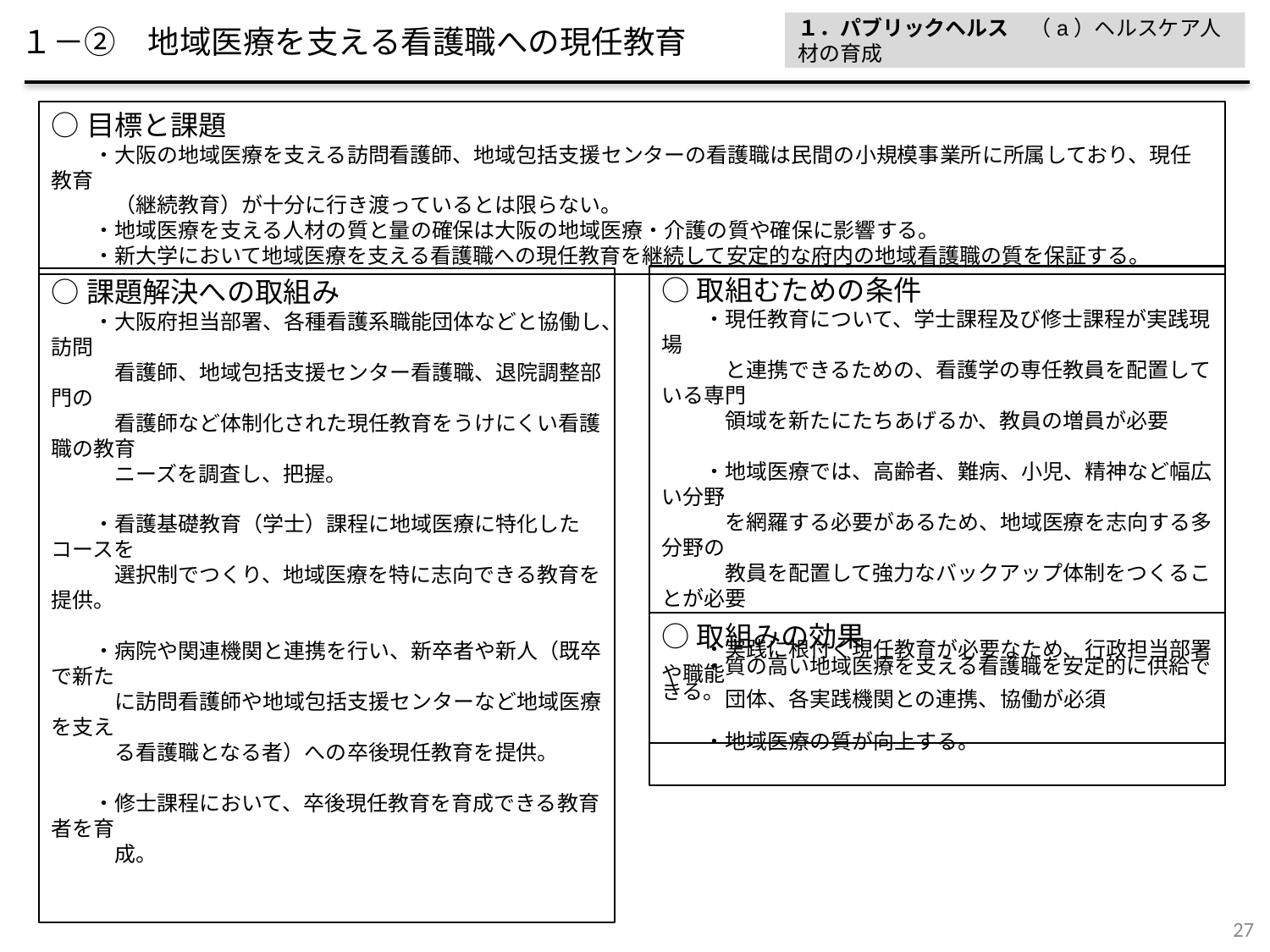

１．パブリックヘルス　（a）ヘルスケア人材の育成
１－②　地域医療を支える看護職への現任教育
○目標と課題
　　・大阪の地域医療を支える訪問看護師、地域包括支援センターの看護職は民間の小規模事業所に所属しており、現任教育
　　　（継続教育）が十分に行き渡っているとは限らない。
　　・地域医療を支える人材の質と量の確保は大阪の地域医療・介護の質や確保に影響する。
　　・新大学において地域医療を支える看護職への現任教育を継続して安定的な府内の地域看護職の質を保証する。
○取組むための条件
　　・現任教育について、学士課程及び修士課程が実践現場
　　　と連携できるための、看護学の専任教員を配置している専門
　　　領域を新たにたちあげるか、教員の増員が必要

　　・地域医療では、高齢者、難病、小児、精神など幅広い分野
　　　を網羅する必要があるため、地域医療を志向する多分野の
　　　教員を配置して強力なバックアップ体制をつくることが必要

　　・実践に根付く現任教育が必要なため、行政担当部署や職能
　　　団体、各実践機関との連携、協働が必須

○課題解決への取組み
　　・大阪府担当部署、各種看護系職能団体などと協働し、訪問
　　　看護師、地域包括支援センター看護職、退院調整部門の
　　　看護師など体制化された現任教育をうけにくい看護職の教育
　　　ニーズを調査し、把握。

　　・看護基礎教育（学士）課程に地域医療に特化したコースを
　　　選択制でつくり、地域医療を特に志向できる教育を提供。

　　・病院や関連機関と連携を行い、新卒者や新人（既卒で新た
　　　に訪問看護師や地域包括支援センターなど地域医療を支え
　　　る看護職となる者）への卒後現任教育を提供。

　　・修士課程において、卒後現任教育を育成できる教育者を育
　　　成。

○取組みの効果
　　・質の高い地域医療を支える看護職を安定的に供給できる。

　　・地域医療の質が向上する。

27